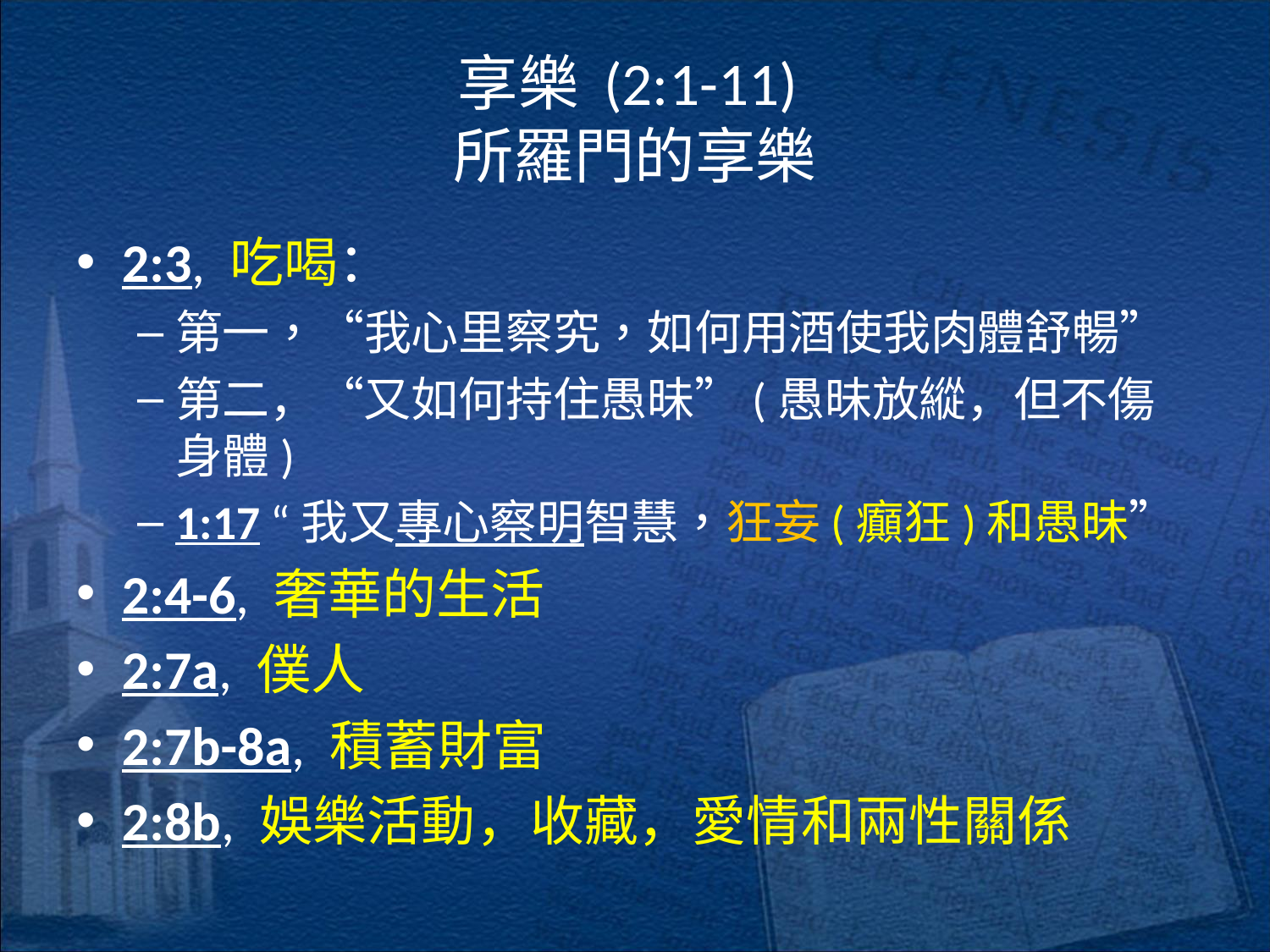

# 享樂 (2:1-11) 所羅門的享樂
2:3, 吃喝：
第一，“我心里察究，如何用酒使我肉體舒暢”
第二，“又如何持住愚昧”(愚昧放縱，但不傷身體)
1:17 “我又專心察明智慧，狂妄(癲狂)和愚昧”
2:4-6, 奢華的生活
2:7a, 僕人
2:7b-8a, 積蓄財富
2:8b, 娛樂活動，收藏，愛情和兩性關係